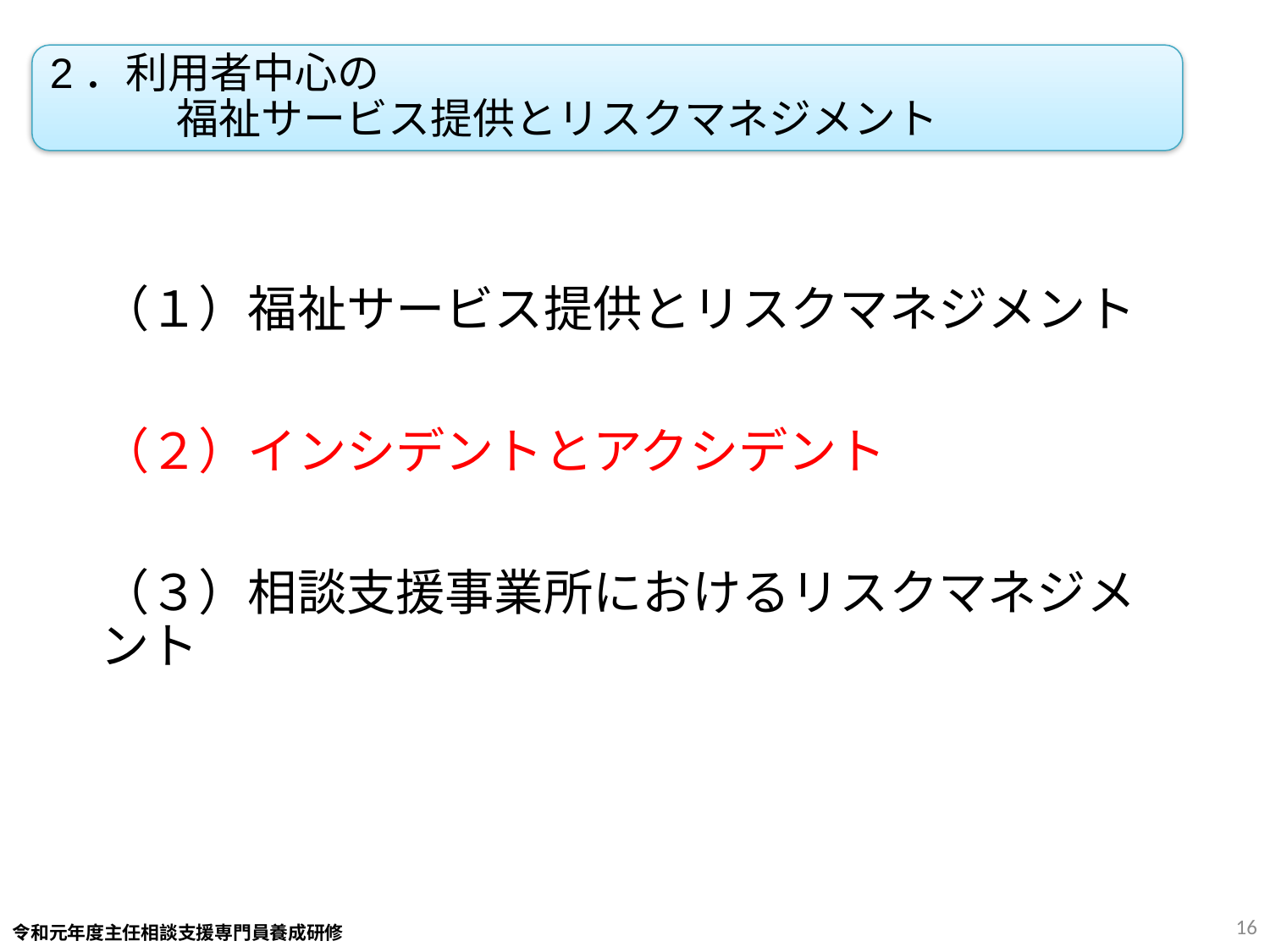

2．利用者中心の
　　　福祉サービス提供とリスクマネジメント
（１）福祉サービス提供とリスクマネジメント

（２）インシデントとアクシデント

（３）相談支援事業所におけるリスクマネジメント

16
令和元年度主任相談支援専門員養成研修